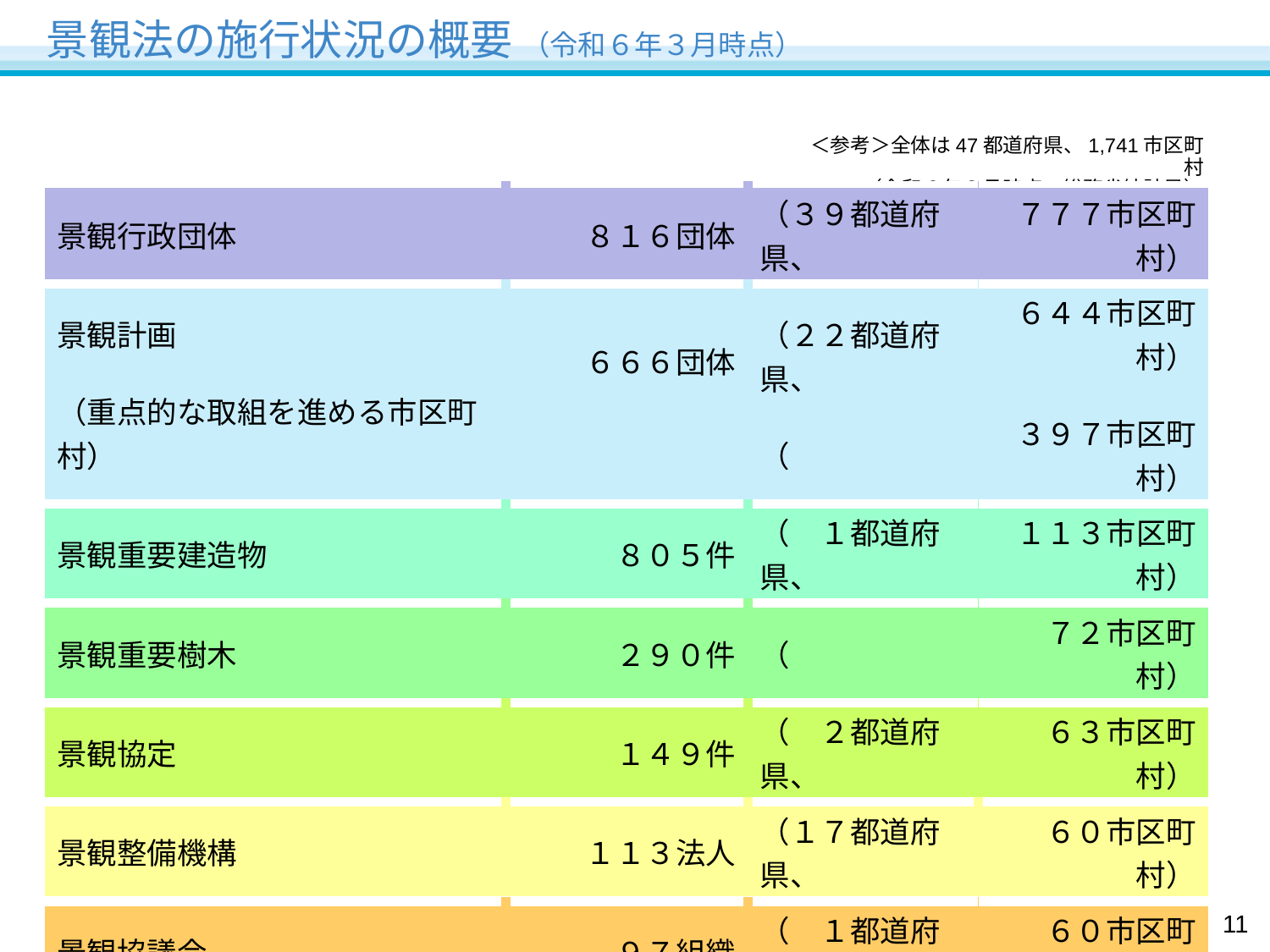

景観法の施行状況の概要 （令和６年３月時点）
＜参考＞全体は47都道府県、1,741市区町村
（令和６年３月時点　総務省統計局）
| 景観行政団体 | ８１６団体 | （３９都道府県、 | ７７７市区町村） |
| --- | --- | --- | --- |
| 景観計画 （重点的な取組を進める市区町村） | ６６６団体 | （２２都道府県、 （ | ６４４市区町村） ３９７市区町村） |
| 景観重要建造物 | ８０５件 | （　１都道府県、 | １１３市区町村） |
| 景観重要樹木 | ２９０件 | （ | ７２市区町村） |
| 景観協定 | １４９件 | （　２都道府県、 | ６３市区町村） |
| 景観整備機構 | １１３法人 | （１７都道府県、 | ６０市区町村） |
| 景観協議会 | ９７組織 | （　１都道府県、 | ６０市区町村） |
| 景観地区等 | 計１７４地区 | （ | ４５市区町村） |
| 景観地区 | ５７地区 | （ | ３３市区町村） |
| 準景観地区 | ９地区 | （ | ７市区町村） |
| 地区計画等形態意匠条例 | １０８地区 | （ | ２１市区町村） |
11